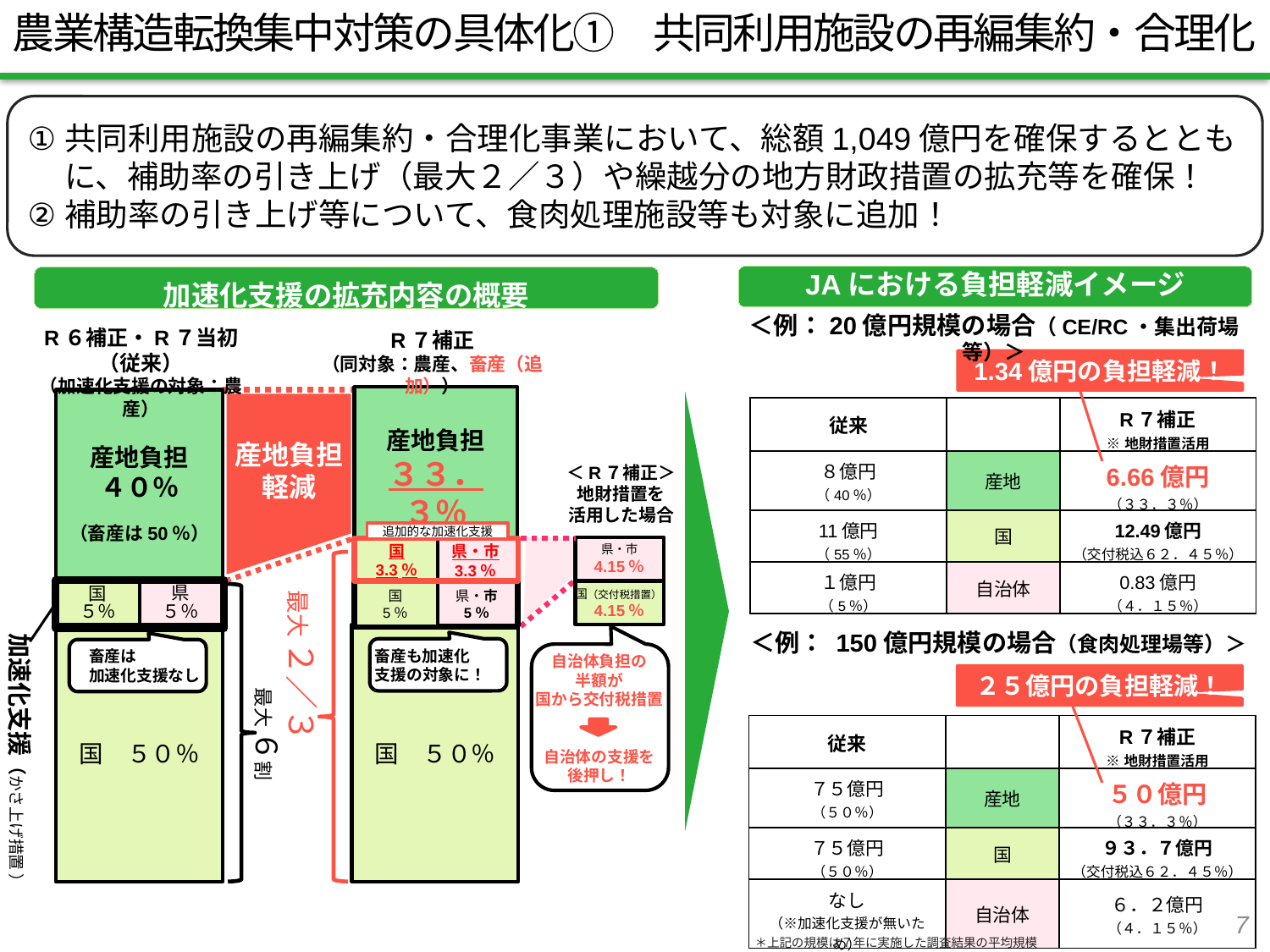

農業構造転換集中対策の具体化①　共同利用施設の再編集約・合理化
共同利用施設の再編集約・合理化事業において、総額1,049億円を確保するとともに、補助率の引き上げ（最大２／３）や繰越分の地方財政措置の拡充等を確保！
補助率の引き上げ等について、食肉処理施設等も対象に追加！
JAにおける負担軽減イメージ
加速化支援の拡充内容の概要
＜例：20億円規模の場合（CE/RC・集出荷場等）＞
|  |  |  |
| --- | --- | --- |
| 従来 |  | R７補正 ※地財措置活用 |
| ８億円 （40％） | 産地 | 6.66億円 （３３．３％） |
| 11億円 （55％） | 国 | 12.49億円 （交付税込６２．４５％） |
| １億円 （5％） | 自治体 | 0.83億円 （４．１５％） |
R６補正・R７当初（従来）
（加速化支援の対象：農産）
R７補正
（同対象：農産、畜産（追加））
1.34億円の負担軽減！
産地負担
３３．３％

産地負担
４０％

（畜産は50％）

産地負担
軽減
＜R７補正＞
地財措置を
活用した場合
追加的な加速化支援
県・市
4.15％

県・市
3.3％

国
3.3％

最大 ２／３
国
５％

国
5％
国（交付税措置）4.15％
県
５％

県・市
5％

加速化支援（かさ上げ措置 ）

＜例： 150億円規模の場合（食肉処理場等）＞
国　５０％

国　５０％

畜産も加速化
支援の対象に！

   畜産は
   加速化支援なし

自治体負担の
半額が
国から交付税措置

自治体の支援を
後押し！
|  |  |  |
| --- | --- | --- |
| 従来 |  | R７補正 ※地財措置活用 |
| ７５億円 （５０％） | 産地 | ５０億円 （３３．３％） |
| ７５億円 （５０％） | 国 | ９３．７億円 （交付税込６２．４５％） |
| なし （※加速化支援が無いため） | 自治体 | ６．２億円 （４．１５％） |
２５億円の負担軽減！
最大 ６割

7
＊上記の規模は７年に実施した調査結果の平均規模